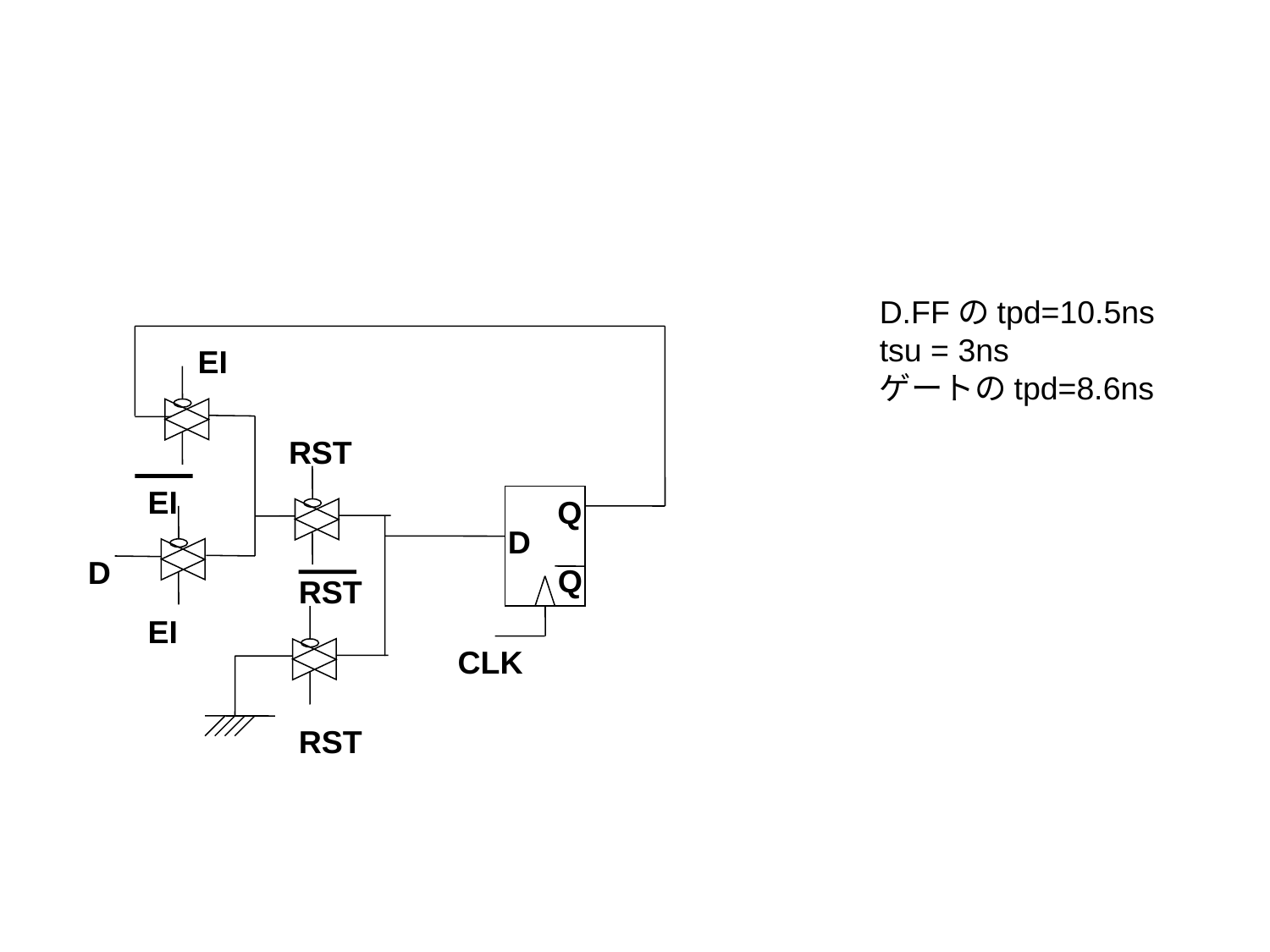

D.FFのtpd=10.5ns
tsu = 3ns
ゲートのtpd=8.6ns

EI

RST

EI

Q

D

D
Q

RST

EI

CLK

RST